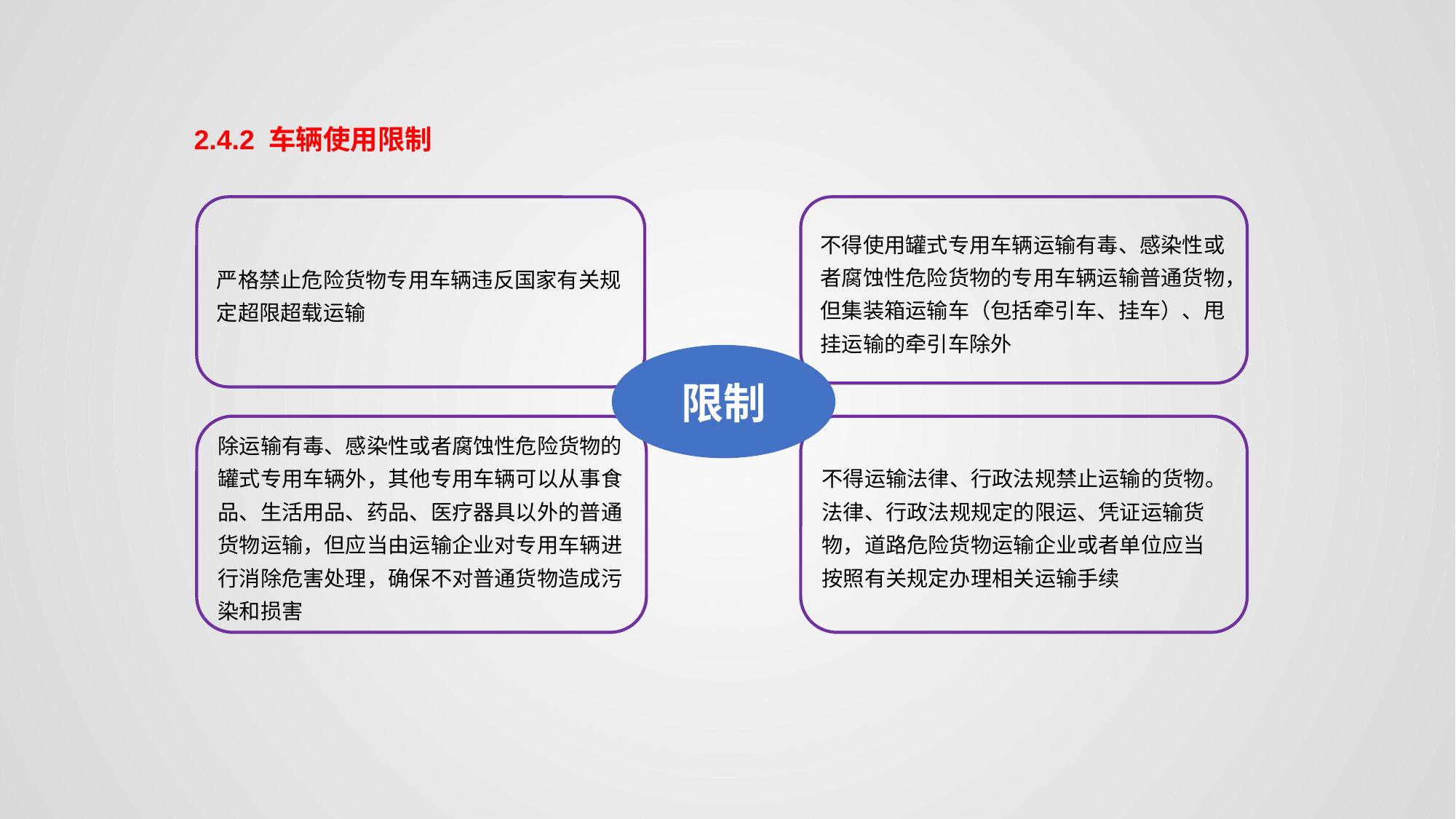

2.4.2 车辆使用限制
严格禁止危险货物专用车辆违反国家有关规定超限超载运输
不得使用罐式专用车辆运输有毒、感染性或者腐蚀性危险货物的专用车辆运输普通货物，但集装箱运输车（包括牵引车、挂车）、甩挂运输的牵引车除外
限制
不得运输法律、行政法规禁止运输的货物。法律、行政法规规定的限运、凭证运输货物，道路危险货物运输企业或者单位应当按照有关规定办理相关运输手续
除运输有毒、感染性或者腐蚀性危险货物的罐式专用车辆外，其他专用车辆可以从事食品、生活用品、药品、医疗器具以外的普通货物运输，但应当由运输企业对专用车辆进行消除危害处理，确保不对普通货物造成污染和损害